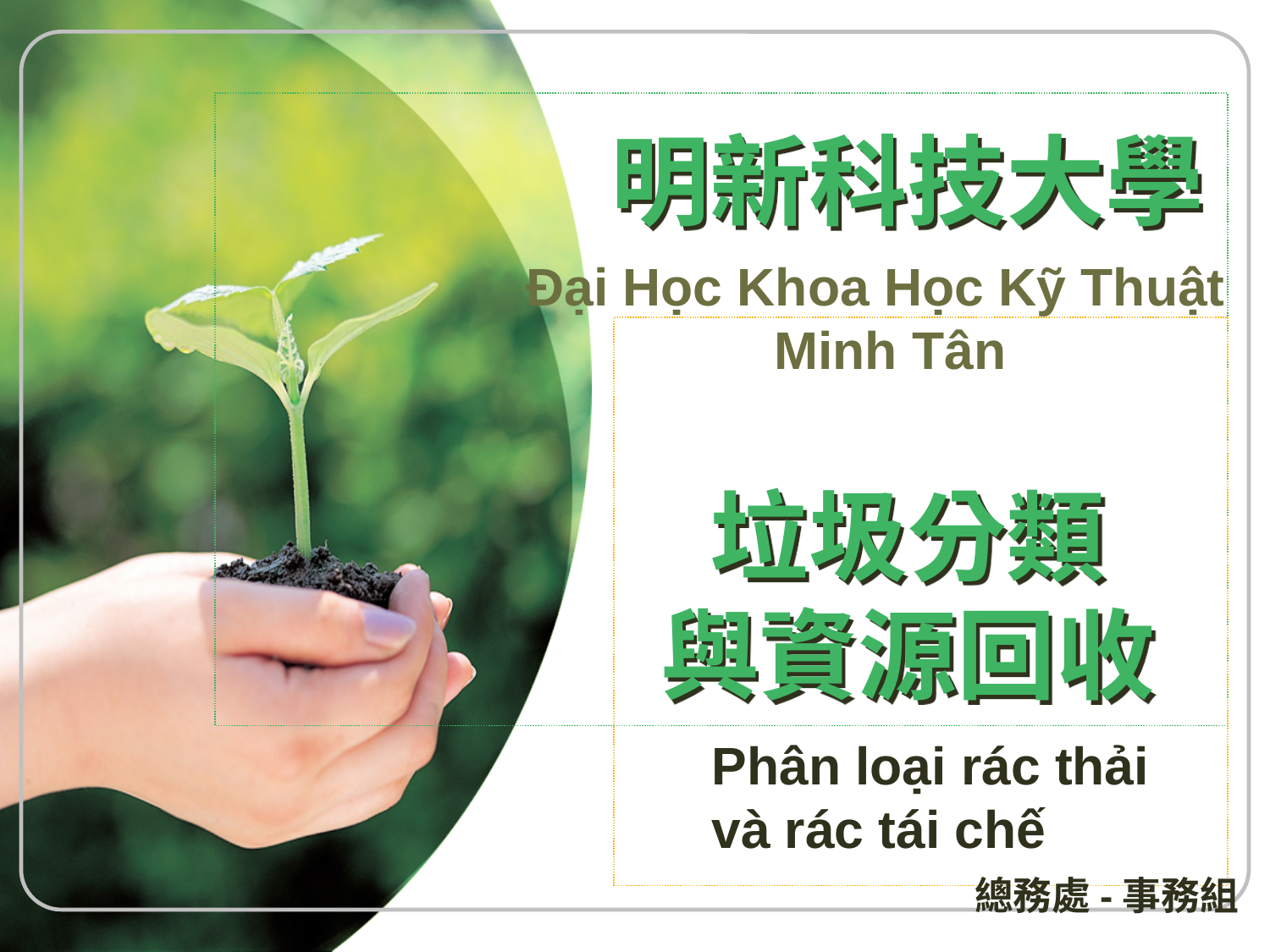

# 明新科技大學 垃圾分類 與資源回收

Đại Học Khoa Học Kỹ Thuật
                 Minh Tân

Phân loại rác thải
và rác tái chế
總務處-事務組